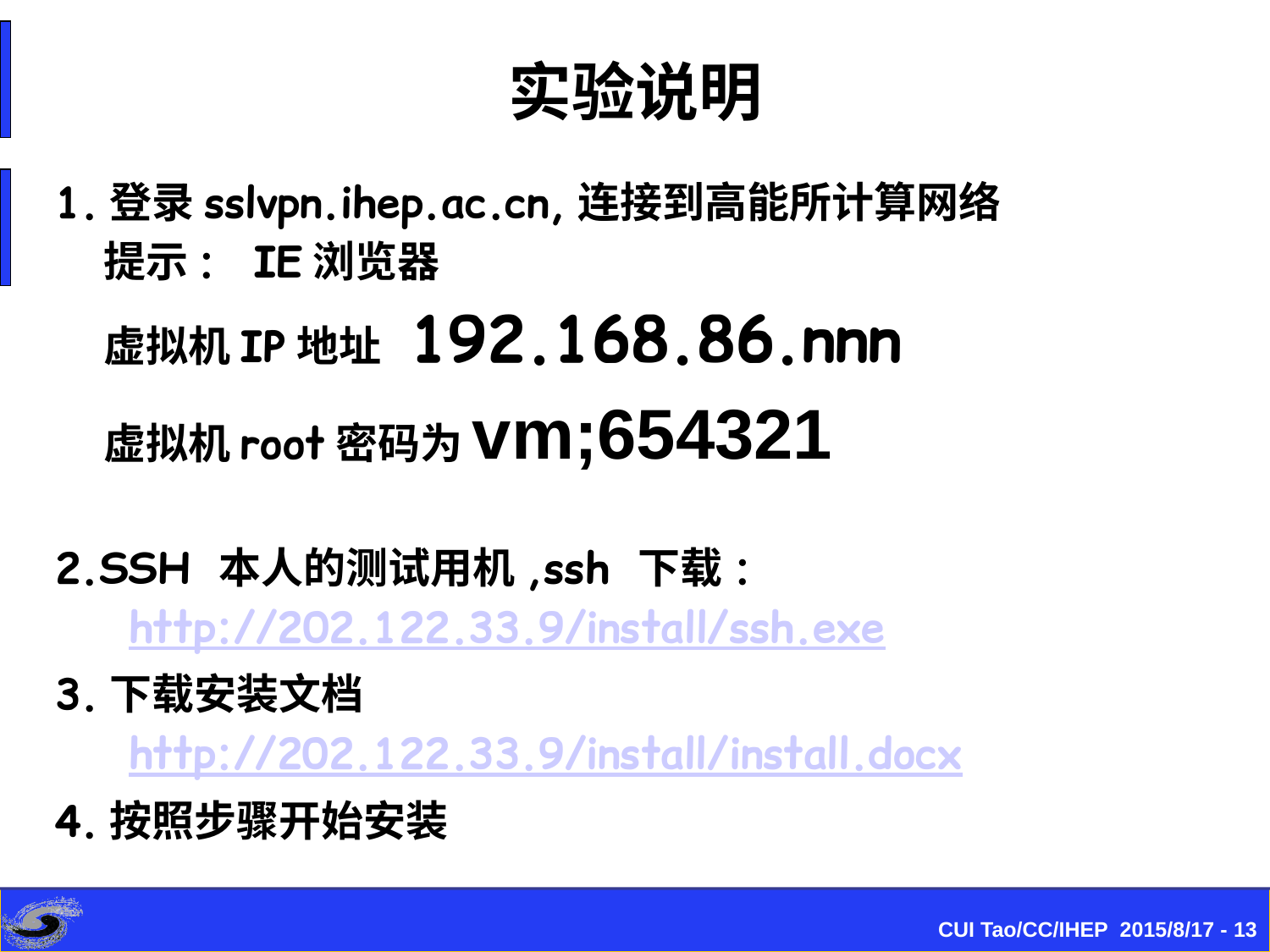

# 实验说明
1.登录sslvpn.ihep.ac.cn,连接到高能所计算网络
    提示:  IE浏览器
    虚拟机IP地址  192.168.86.nnn
    虚拟机root密码为vm;654321

2.SSH 本人的测试用机,ssh 下载:
    http://202.122.33.9/install/ssh.exe
3.下载安装文档
    http://202.122.33.9/install/install.docx
4.按照步骤开始安装

CUI Tao/CC/IHEP  2015/8/17 - 13